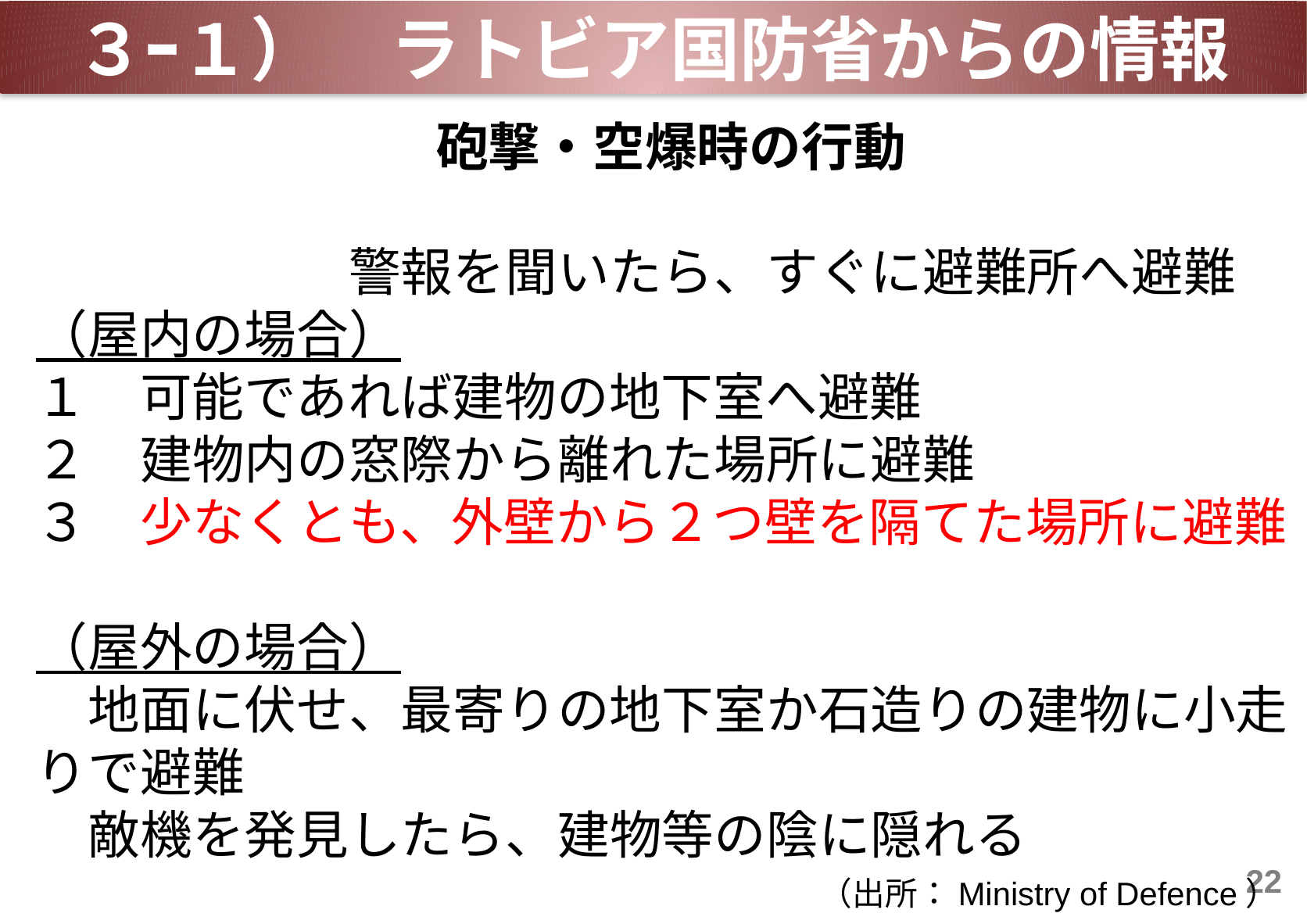

３ｰ１）　ラトビア国防省からの情報
砲撃・空爆時の行動

　　　　　　警報を聞いたら、すぐに避難所へ避難
（屋内の場合）
１　可能であれば建物の地下室へ避難
２　建物内の窓際から離れた場所に避難
３　少なくとも、外壁から２つ壁を隔てた場所に避難

（屋外の場合）
　地面に伏せ、最寄りの地下室か石造りの建物に小走りで避難
　敵機を発見したら、建物等の陰に隠れる

22
（出所：Ministry of Defence）